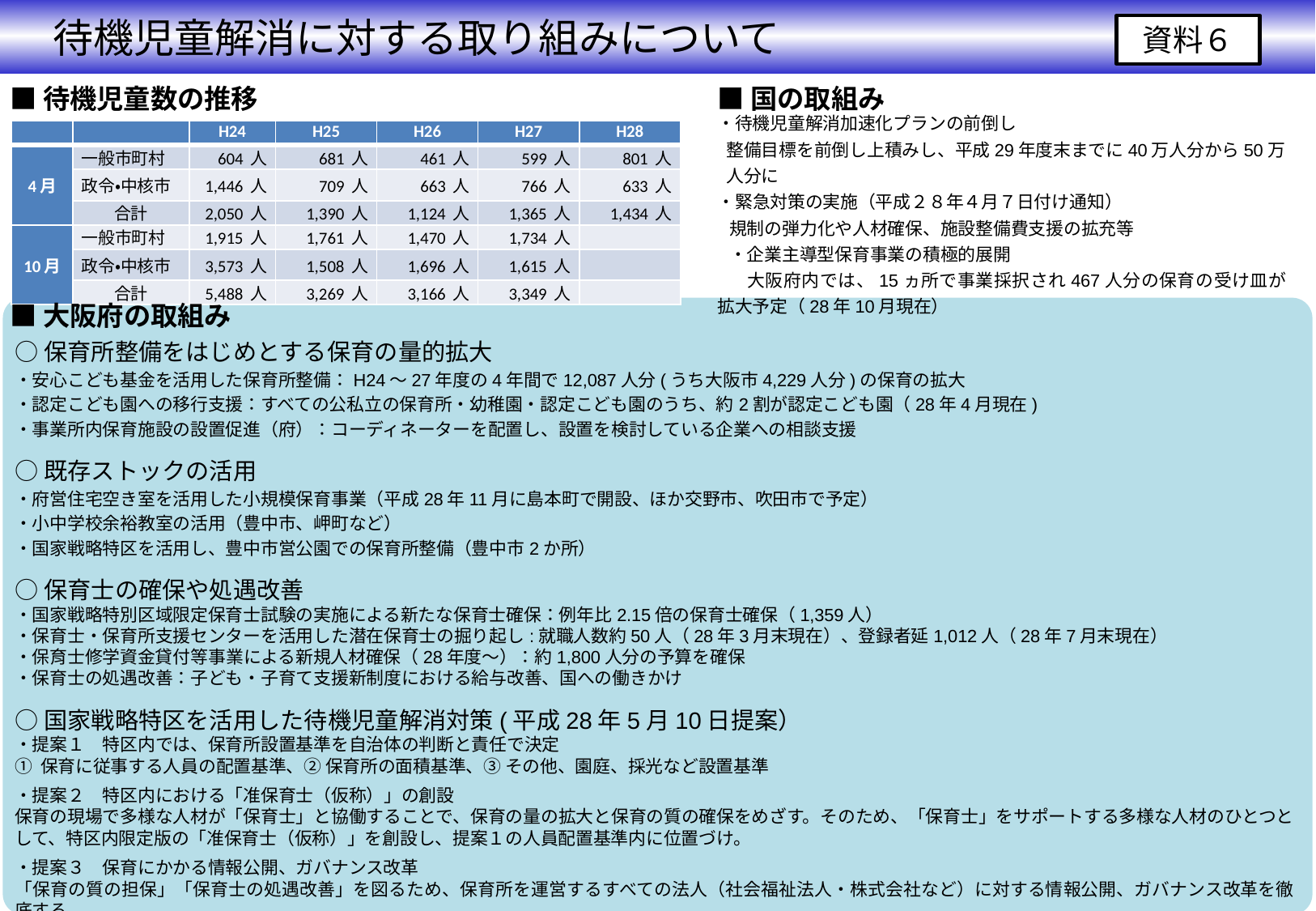

待機児童解消に対する取り組みについて
資料６
■待機児童数の推移
■国の取組み
・待機児童解消加速化プランの前倒し
整備目標を前倒し上積みし、平成29年度末までに40万人分から50万人分に
・緊急対策の実施（平成２８年４月７日付け通知）
規制の弾力化や人材確保、施設整備費支援の拡充等
・企業主導型保育事業の積極的展開
　大阪府内では、15ヵ所で事業採択され467人分の保育の受け皿が拡大予定（28年10月現在）
|  |  | H24 | H25 | H26 | H27 | H28 |
| --- | --- | --- | --- | --- | --- | --- |
| 4月 | 一般市町村 | 604 人 | 681 人 | 461 人 | 599 人 | 801 人 |
|  | 政令・中核市 | 1,446 人 | 709 人 | 663 人 | 766 人 | 633 人 |
|  | 合計 | 2,050 人 | 1,390 人 | 1,124 人 | 1,365 人 | 1,434 人 |
| 10月 | 一般市町村 | 1,915 人 | 1,761 人 | 1,470 人 | 1,734 人 |  |
|  | 政令・中核市 | 3,573 人 | 1,508 人 | 1,696 人 | 1,615 人 |  |
|  | 合計 | 5,488 人 | 3,269 人 | 3,166 人 | 3,349 人 |  |
■大阪府の取組み

○保育所整備をはじめとする保育の量的拡大
・安心こども基金を活用した保育所整備：H24～27年度の4年間で12,087人分(うち大阪市4,229人分)の保育の拡大
・認定こども園への移行支援：すべての公私立の保育所・幼稚園・認定こども園のうち、約2割が認定こども園（28年4月現在)
・事業所内保育施設の設置促進（府）：コーディネーターを配置し、設置を検討している企業への相談支援

○既存ストックの活用
・府営住宅空き室を活用した小規模保育事業（平成28年11月に島本町で開設、ほか交野市、吹田市で予定）
・小中学校余裕教室の活用（豊中市、岬町など）
・国家戦略特区を活用し、豊中市営公園での保育所整備（豊中市2か所）

○保育士の確保や処遇改善
・国家戦略特別区域限定保育士試験の実施による新たな保育士確保：例年比2.15倍の保育士確保（1,359人）
・保育士・保育所支援センターを活用した潜在保育士の掘り起し:就職人数約50人（28年3月末現在）、登録者延1,012人（28年7月末現在）
・保育士修学資金貸付等事業による新規人材確保（28年度～）：約1,800人分の予算を確保
・保育士の処遇改善：子ども・子育て支援新制度における給与改善、国への働きかけ

○国家戦略特区を活用した待機児童解消対策(平成28年5月10日提案）
・提案１　特区内では、保育所設置基準を自治体の判断と責任で決定
① 保育に従事する人員の配置基準、② 保育所の面積基準、③ その他、園庭、採光など設置基準

・提案２　特区内における「准保育士（仮称）」の創設
保育の現場で多様な人材が「保育士」と協働することで、保育の量の拡大と保育の質の確保をめざす。そのため、「保育士」をサポートする多様な人材のひとつとして、特区内限定版の「准保育士（仮称）」を創設し、提案１の人員配置基準内に位置づけ。

・提案３　保育にかかる情報公開、ガバナンス改革
「保育の質の担保」「保育士の処遇改善」を図るため、保育所を運営するすべての法人（社会福祉法人・株式会社など）に対する情報公開、ガバナンス改革を徹底する。